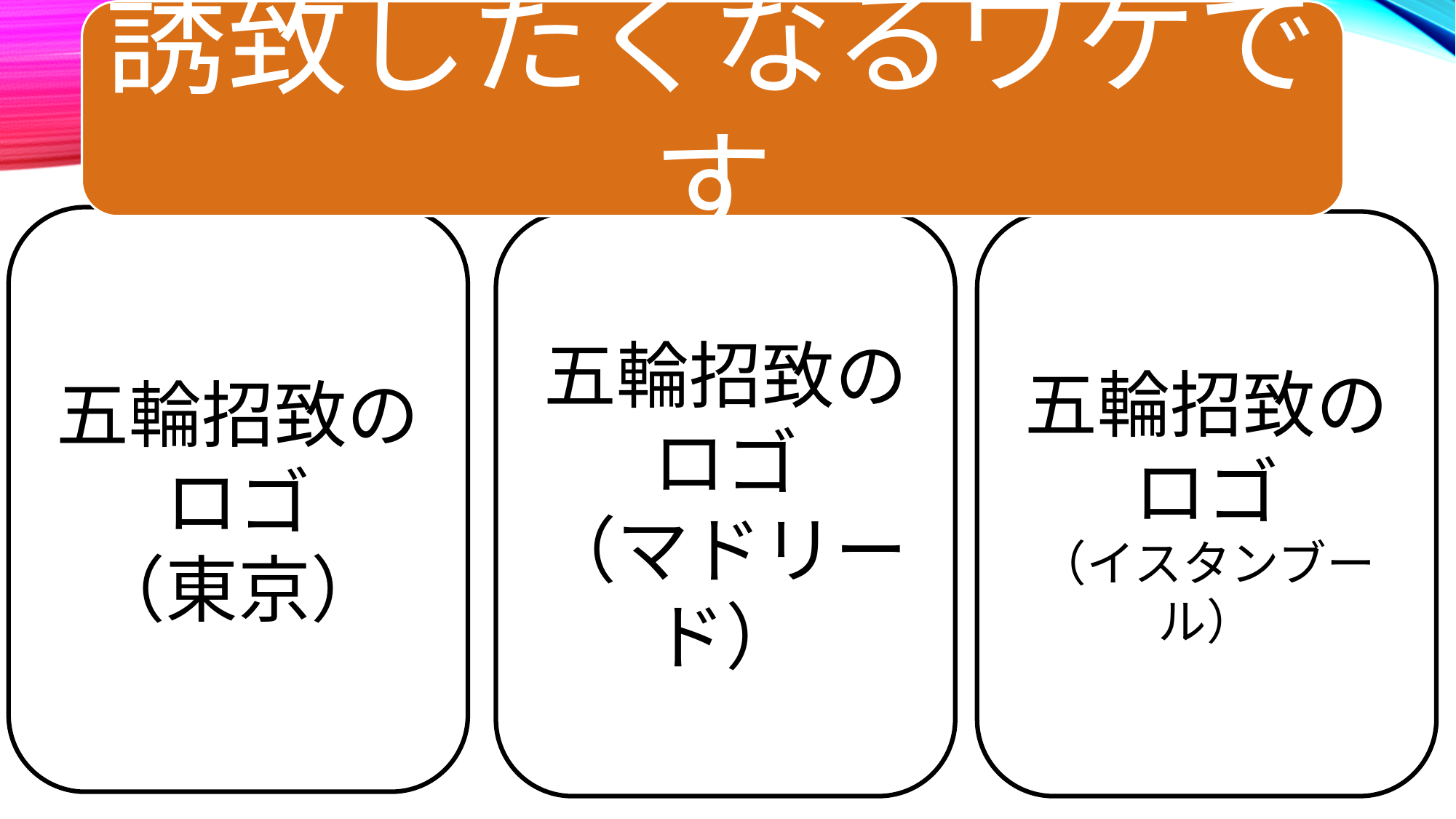

誘致したくなるワケです
#
五輪招致のロゴ
（東京）
五輪招致のロゴ
（マドリード）
五輪招致のロゴ
（イスタンブール）